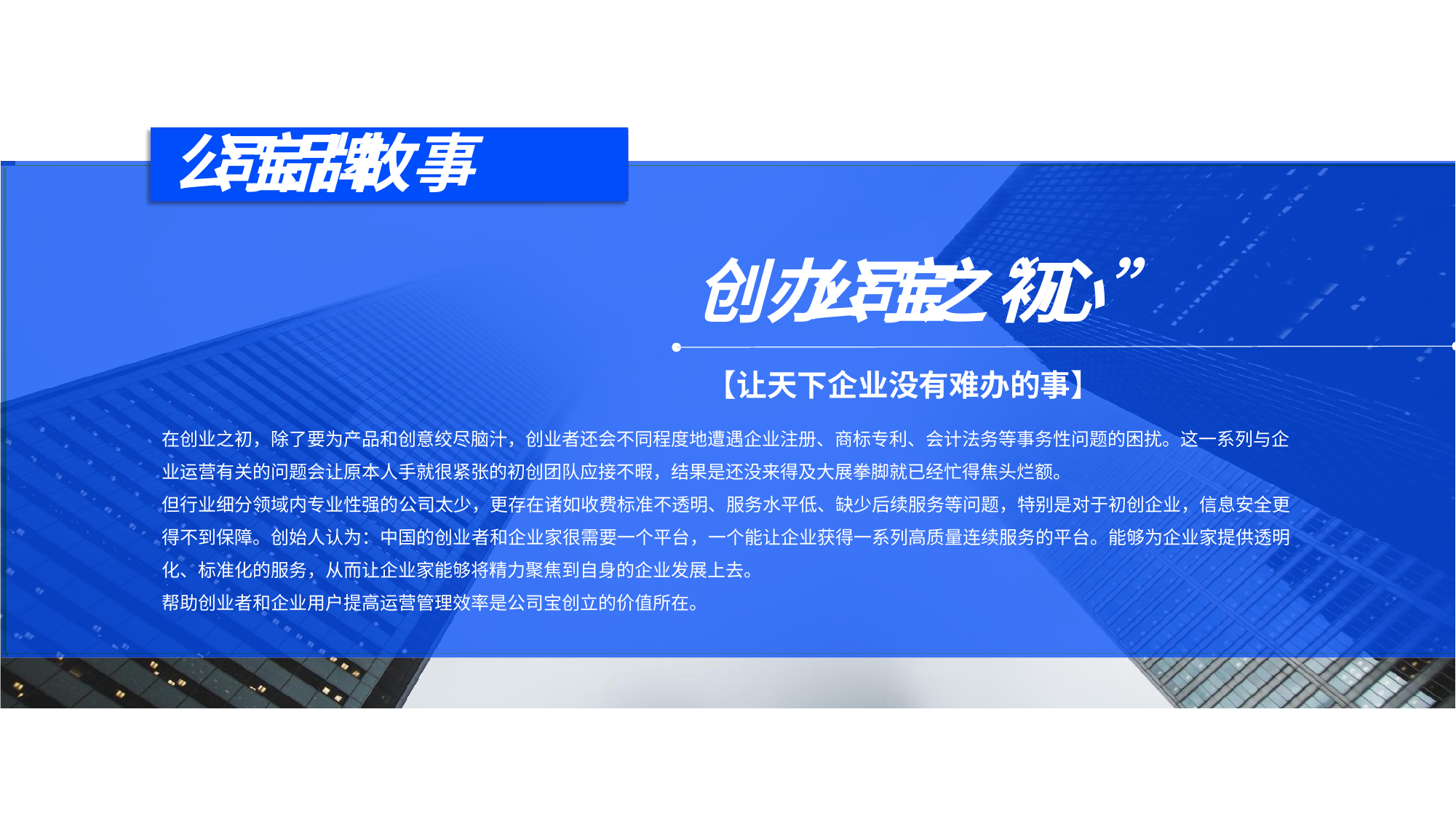

# 公司宝品牌故事

创办公司宝之“初心”
【让天下企业没有难办的事】

在创业之初，除了要为产品和创意绞尽脑汁，创业者还会不同程度地遭遇企业注册、商标专利、会计法务等事务性问题的困扰。这一系列与企 业运营有关的问题会让原本人手就很紧张的初创团队应接不暇，结果是还没来得及大展拳脚就已经忙得焦头烂额。
但行业细分领域内专业性强的公司太少，更存在诸如收费标准不透明、服务水平低、缺少后续服务等问题，特别是对于初创企业，信息安全更 得不到保障。创始人认为：中国的创业者和企业家很需要一个平台，一个能让企业获得一系列高质量连续服务的平台。能够为企业家提供透明 化、标准化的服务，从而让企业家能够将精力聚焦到自身的企业发展上去。
帮助创业者和企业用户提高运营管理效率是公司宝创立的价值所在。